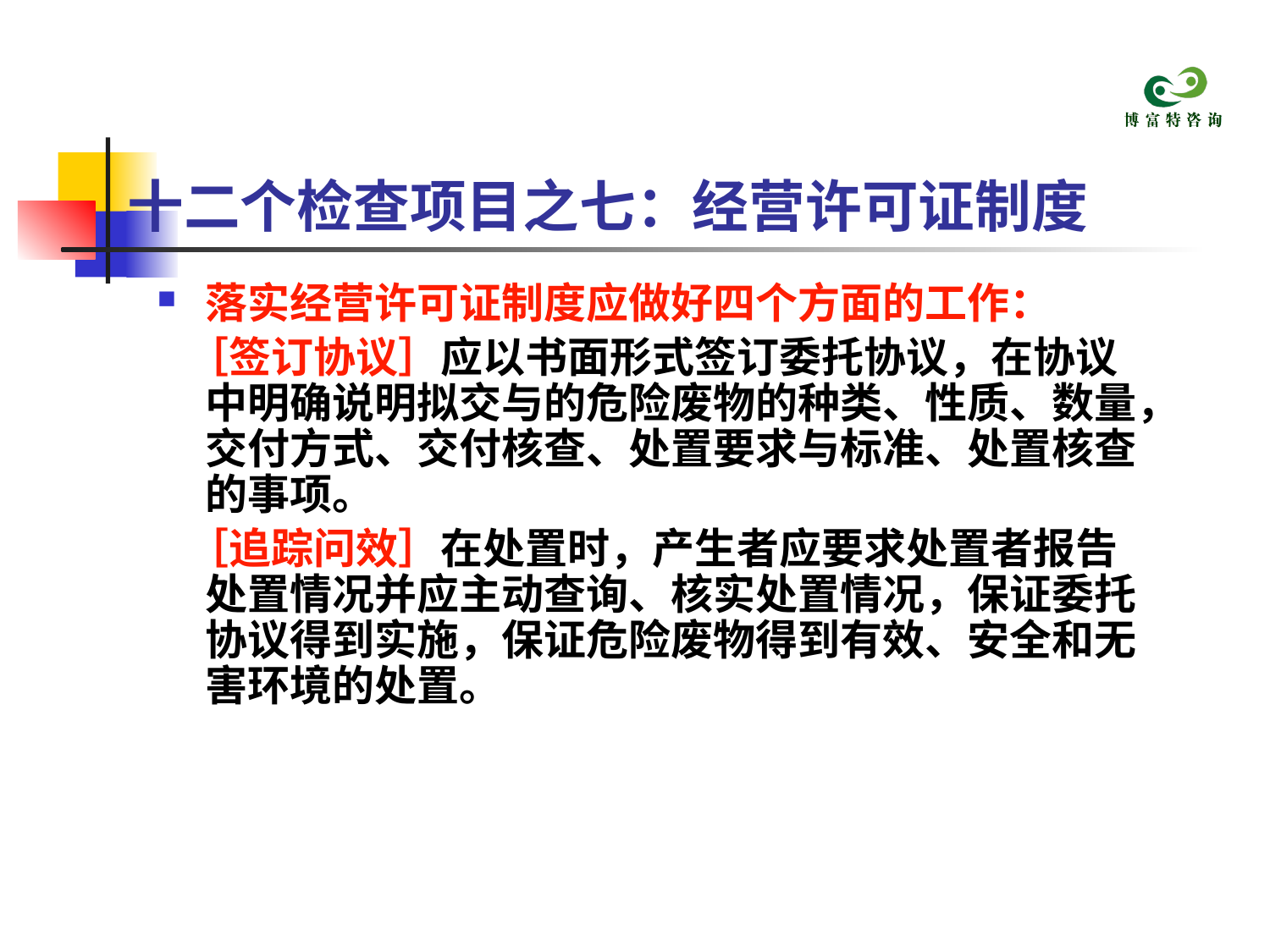

# 十二个检查项目之七：经营许可证制度
落实经营许可证制度应做好四个方面的工作：
  ［签订协议］应以书面形式签订委托协议，在协议中明确说明拟交与的危险废物的种类、性质、数量，交付方式、交付核查、处置要求与标准、处置核查的事项。
  ［追踪问效］在处置时，产生者应要求处置者报告处置情况并应主动查询、核实处置情况，保证委托协议得到实施，保证危险废物得到有效、安全和无害环境的处置。